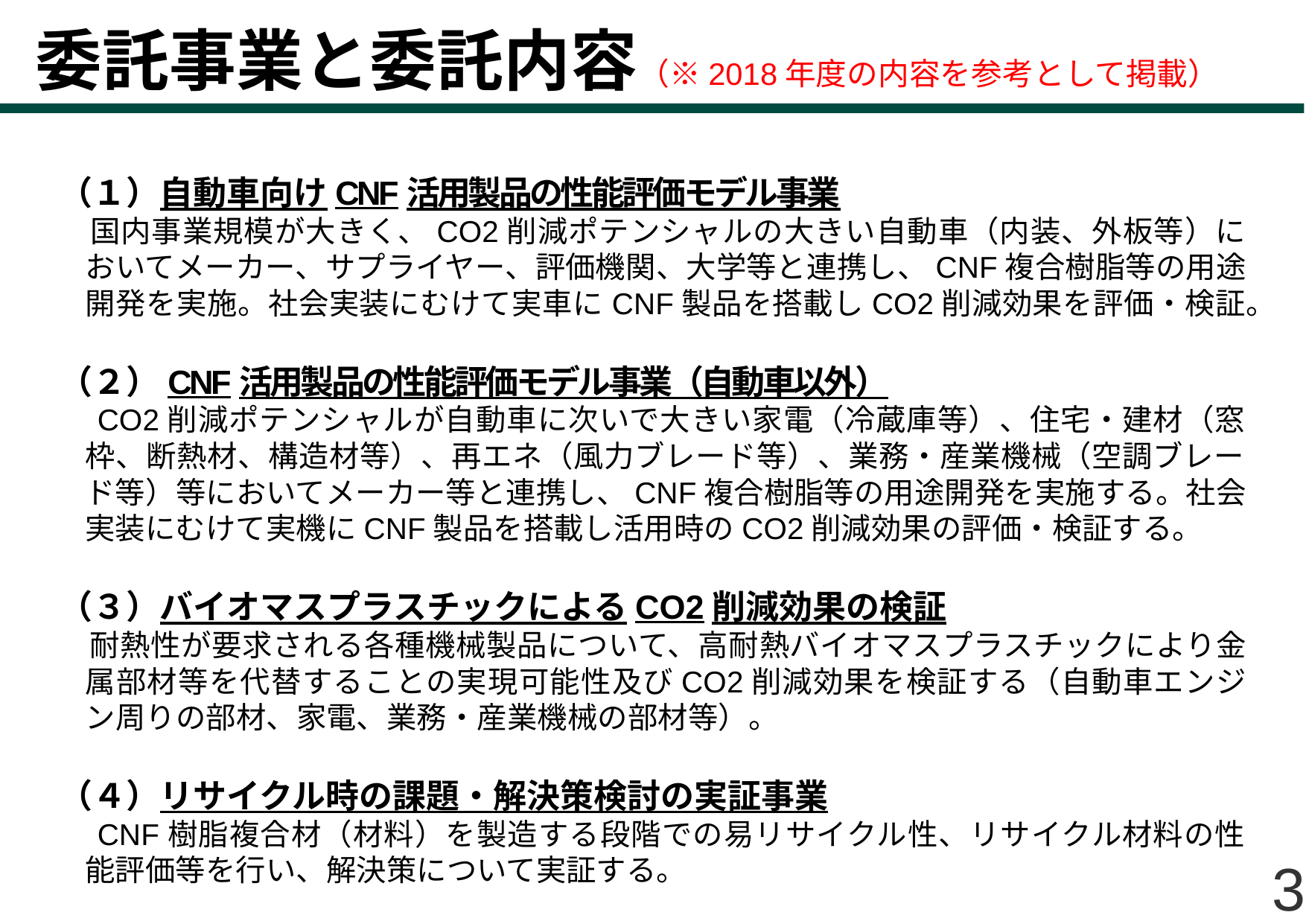

# 委託事業と委託内容（※2018年度の内容を参考として掲載）
（１）自動車向けCNF活用製品の性能評価モデル事業
　国内事業規模が大きく、CO2削減ポテンシャルの大きい自動車（内装、外板等）においてメーカー、サプライヤー、評価機関、大学等と連携し、CNF複合樹脂等の用途開発を実施。社会実装にむけて実車にCNF製品を搭載しCO2削減効果を評価・検証。

（２）CNF活用製品の性能評価モデル事業（自動車以外）
　CO2削減ポテンシャルが自動車に次いで大きい家電（冷蔵庫等）、住宅・建材（窓枠、断熱材、構造材等）、再エネ（風力ブレード等）、業務・産業機械（空調ブレード等）等においてメーカー等と連携し、CNF複合樹脂等の用途開発を実施する。社会実装にむけて実機にCNF製品を搭載し活用時のCO2削減効果の評価・検証する。

（３）バイオマスプラスチックによるCO2削減効果の検証
　耐熱性が要求される各種機械製品について、高耐熱バイオマスプラスチックにより金属部材等を代替することの実現可能性及びCO2削減効果を検証する（自動車エンジン周りの部材、家電、業務・産業機械の部材等）。

（４）リサイクル時の課題・解決策検討の実証事業
　CNF樹脂複合材（材料）を製造する段階での易リサイクル性、リサイクル材料の性能評価等を行い、解決策について実証する。